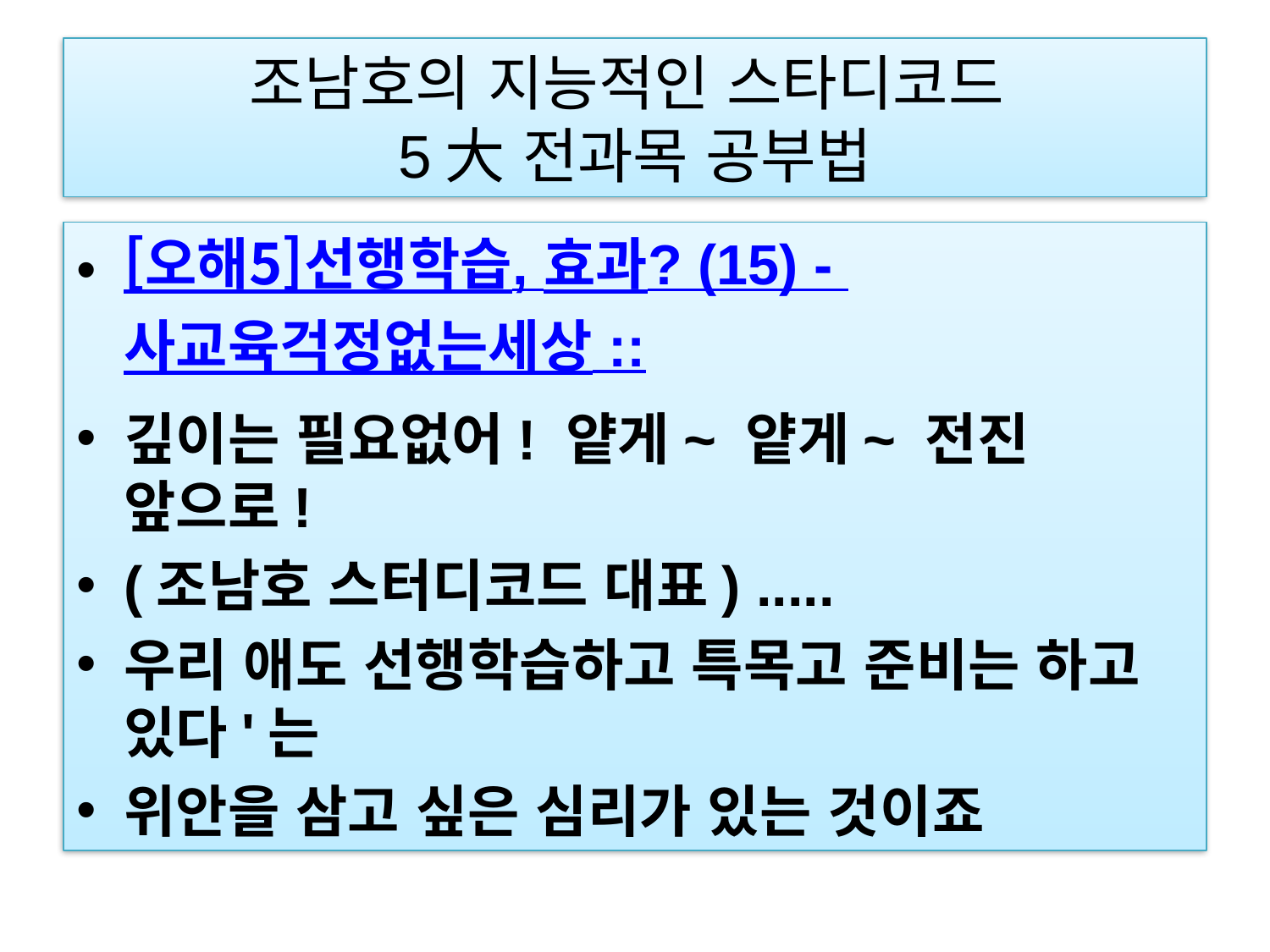

# 조남호의 지능적인 스타디코드 5大 전과목 공부법
[오해5]선행학습, 효과? (15) - 사교육걱정없는세상 ::
깊이는 필요없어! 얕게~ 얕게~ 전진 앞으로!
(조남호 스터디코드 대표) .....
우리 애도 선행학습하고 특목고 준비는 하고 있다'는
위안을 삼고 싶은 심리가 있는 것이죠